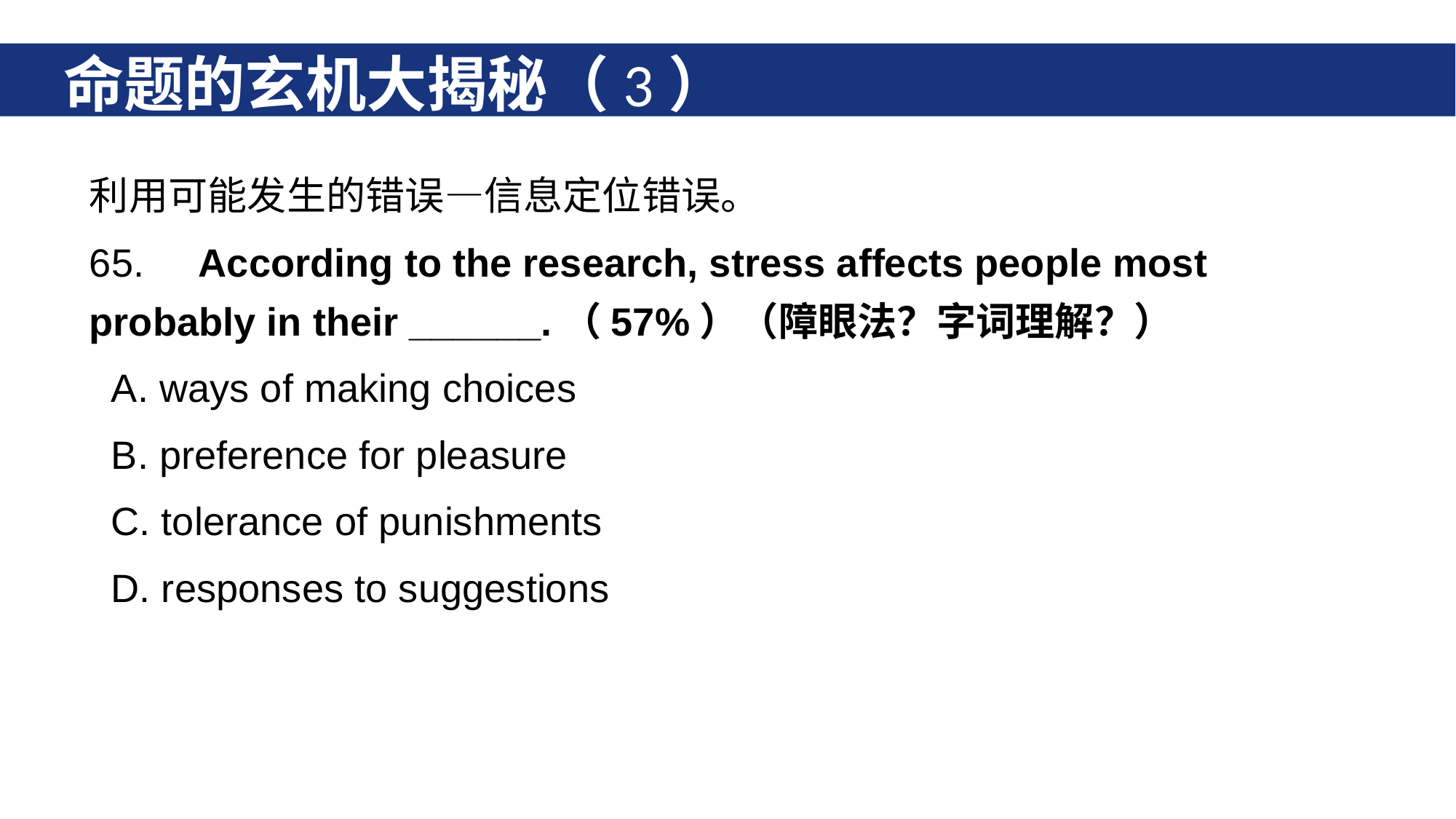

命题的玄机大揭秘（3）
#
利用可能发生的错误—信息定位错误。
65. 	According to the research, stress affects people most probably in their ______.（57%）（障眼法？字词理解？）
  A. ways of making choices
  B. preference for pleasure
  C. tolerance of punishments
  D. responses to suggestions